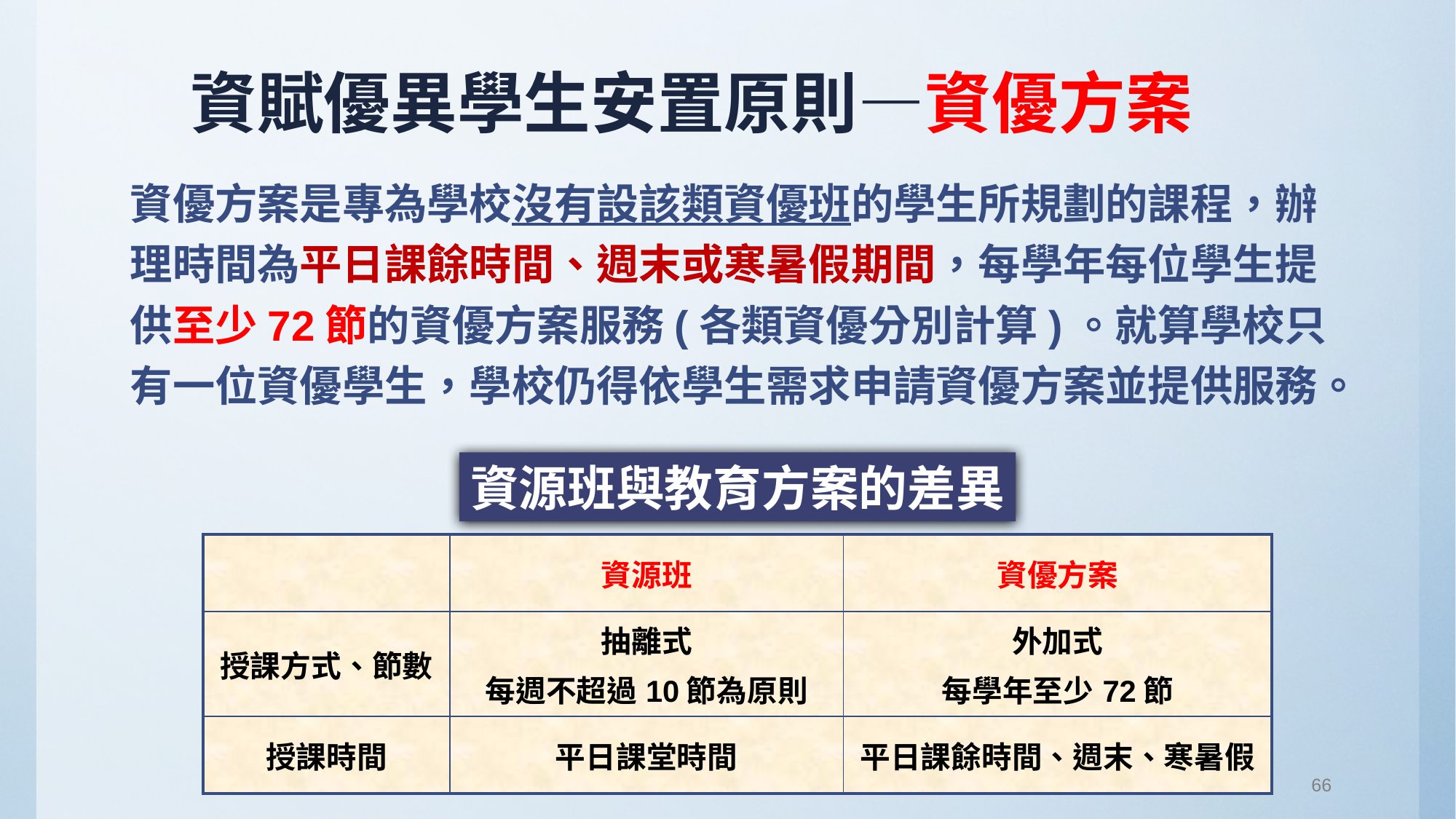

資賦優異學生安置原則—資優方案
資優方案是專為學校沒有設該類資優班的學生所規劃的課程，辦理時間為平日課餘時間、週末或寒暑假期間，每學年每位學生提供至少72節的資優方案服務(各類資優分別計算)。就算學校只有一位資優學生，學校仍得依學生需求申請資優方案並提供服務。
資源班與教育方案的差異
|  | 資源班 | 資優方案 |
| --- | --- | --- |
| 授課方式、節數 | 抽離式 每週不超過10節為原則 | 外加式 每學年至少72節 |
| 授課時間 | 平日課堂時間 | 平日課餘時間、週末、寒暑假 |
66